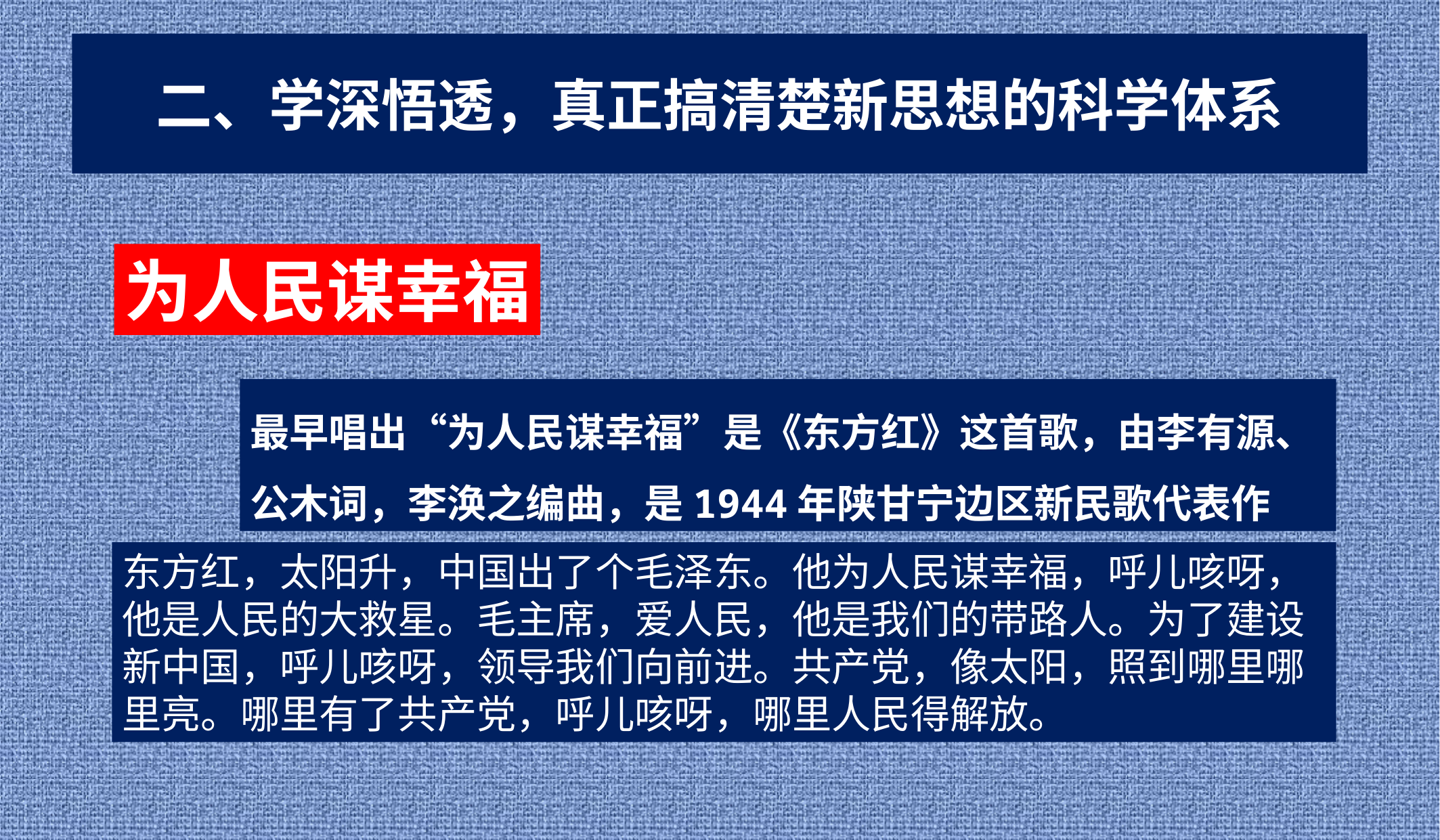

# 二、学深悟透，真正搞清楚新思想的科学体系
为人民谋幸福
最早唱出“为人民谋幸福”是《东方红》这首歌，由李有源、公木词，李涣之编曲，是1944年陕甘宁边区新民歌代表作
东方红，太阳升，中国出了个毛泽东。他为人民谋幸福，呼儿咳呀，他是人民的大救星。毛主席，爱人民，他是我们的带路人。为了建设新中国，呼儿咳呀，领导我们向前进。共产党，像太阳，照到哪里哪里亮。哪里有了共产党，呼儿咳呀，哪里人民得解放。